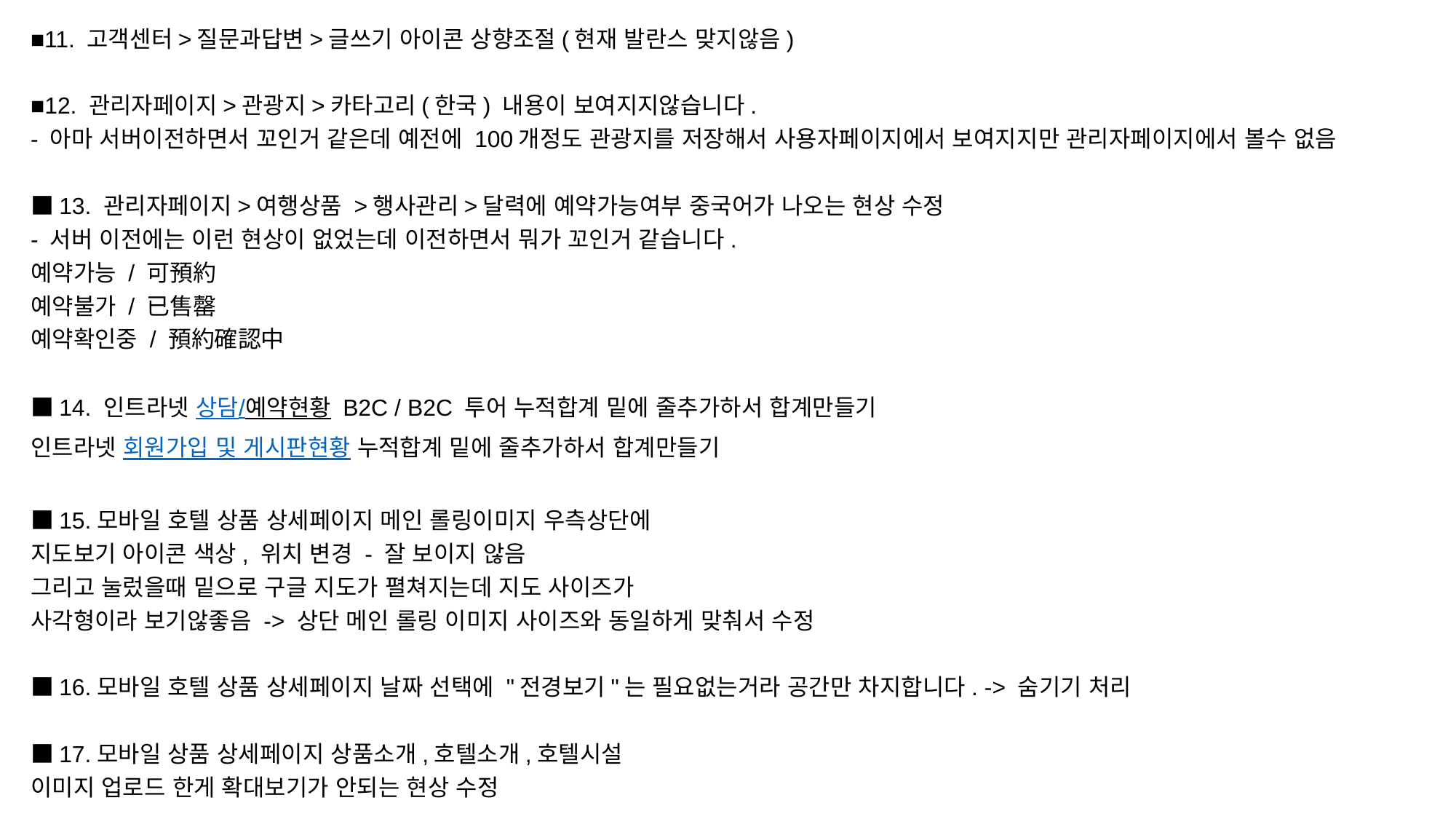

■11. 고객센터>질문과답변>글쓰기 아이콘 상향조절(현재 발란스 맞지않음)
■12. 관리자페이지>관광지>카타고리(한국) 내용이 보여지지않습니다.
- 아마 서버이전하면서 꼬인거 같은데 예전에 100개정도 관광지를 저장해서 사용자페이지에서 보여지지만 관리자페이지에서 볼수 없음
■13. 관리자페이지>여행상품 >행사관리>달력에 예약가능여부 중국어가 나오는 현상 수정
- 서버 이전에는 이런 현상이 없었는데 이전하면서 뭐가 꼬인거 같습니다.
예약가능 / 可預約
예약불가 / 已售罄
예약확인중 / 預約確認中
■14. 인트라넷 상담/예약현황 B2C / B2C 투어 누적합계 밑에 줄추가하서 합계만들기
인트라넷 회원가입 및 게시판현황 누적합계 밑에 줄추가하서 합계만들기
■15.모바일 호텔 상품 상세페이지 메인 롤링이미지 우측상단에
지도보기 아이콘 색상, 위치 변경 - 잘 보이지 않음
그리고 눌렀을때 밑으로 구글 지도가 펼쳐지는데 지도 사이즈가
사각형이라 보기않좋음 -> 상단 메인 롤링 이미지 사이즈와 동일하게 맞춰서 수정
■16.모바일 호텔 상품 상세페이지 날짜 선택에 "전경보기"는 필요없는거라 공간만 차지합니다. -> 숨기기 처리
■17.모바일 상품 상세페이지 상품소개,호텔소개,호텔시설
이미지 업로드 한게 확대보기가 안되는 현상 수정